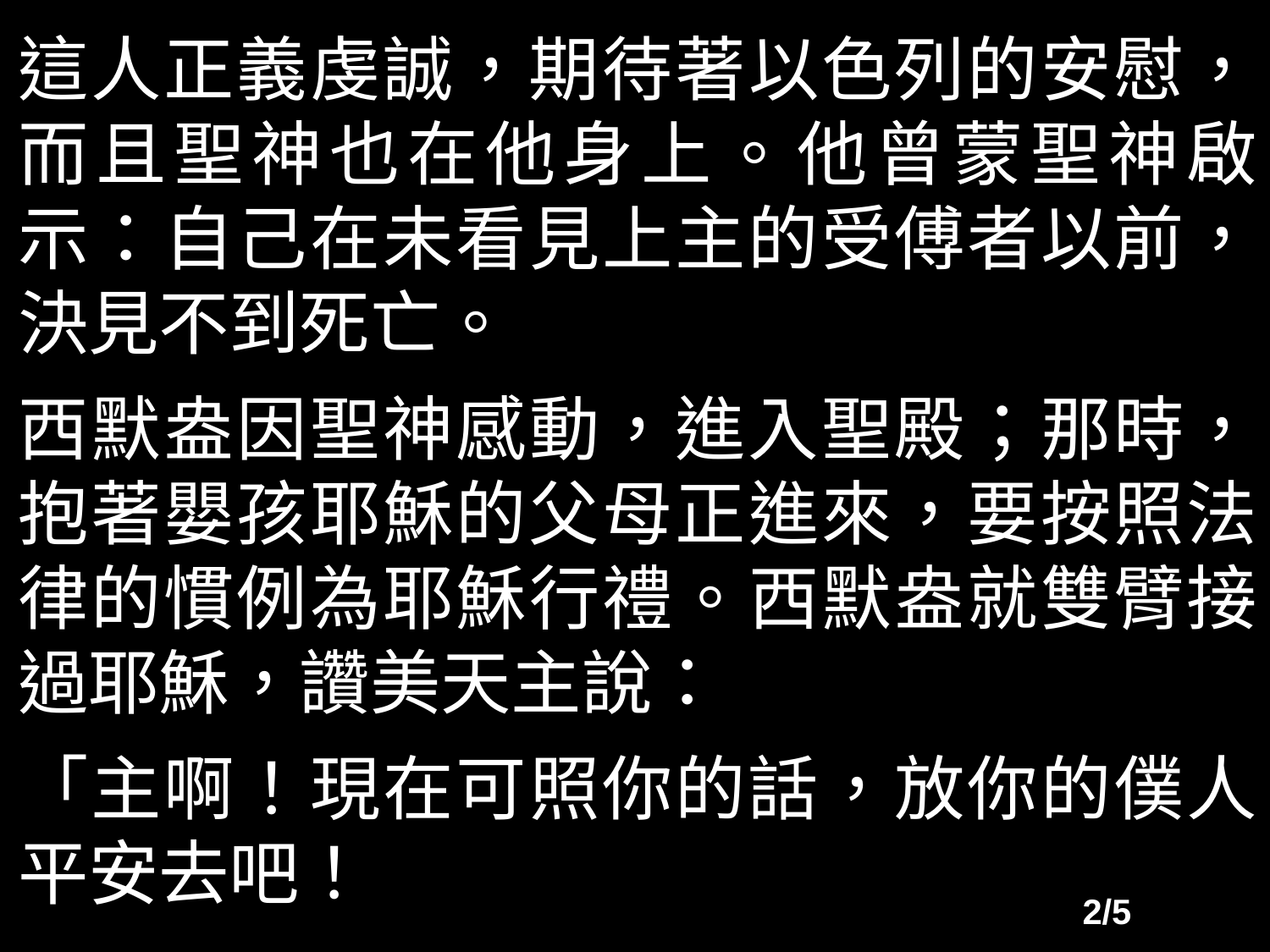

這人正義虔誠，期待著以色列的安慰，而且聖神也在他身上。他曾蒙聖神啟示：自己在未看見上主的受傅者以前，決見不到死亡。
西默盎因聖神感動，進入聖殿；那時，抱著嬰孩耶穌的父母正進來，要按照法律的慣例為耶穌行禮。西默盎就雙臂接過耶穌，讚美天主說：
「主啊！現在可照你的話，放你的僕人平安去吧！
2/5